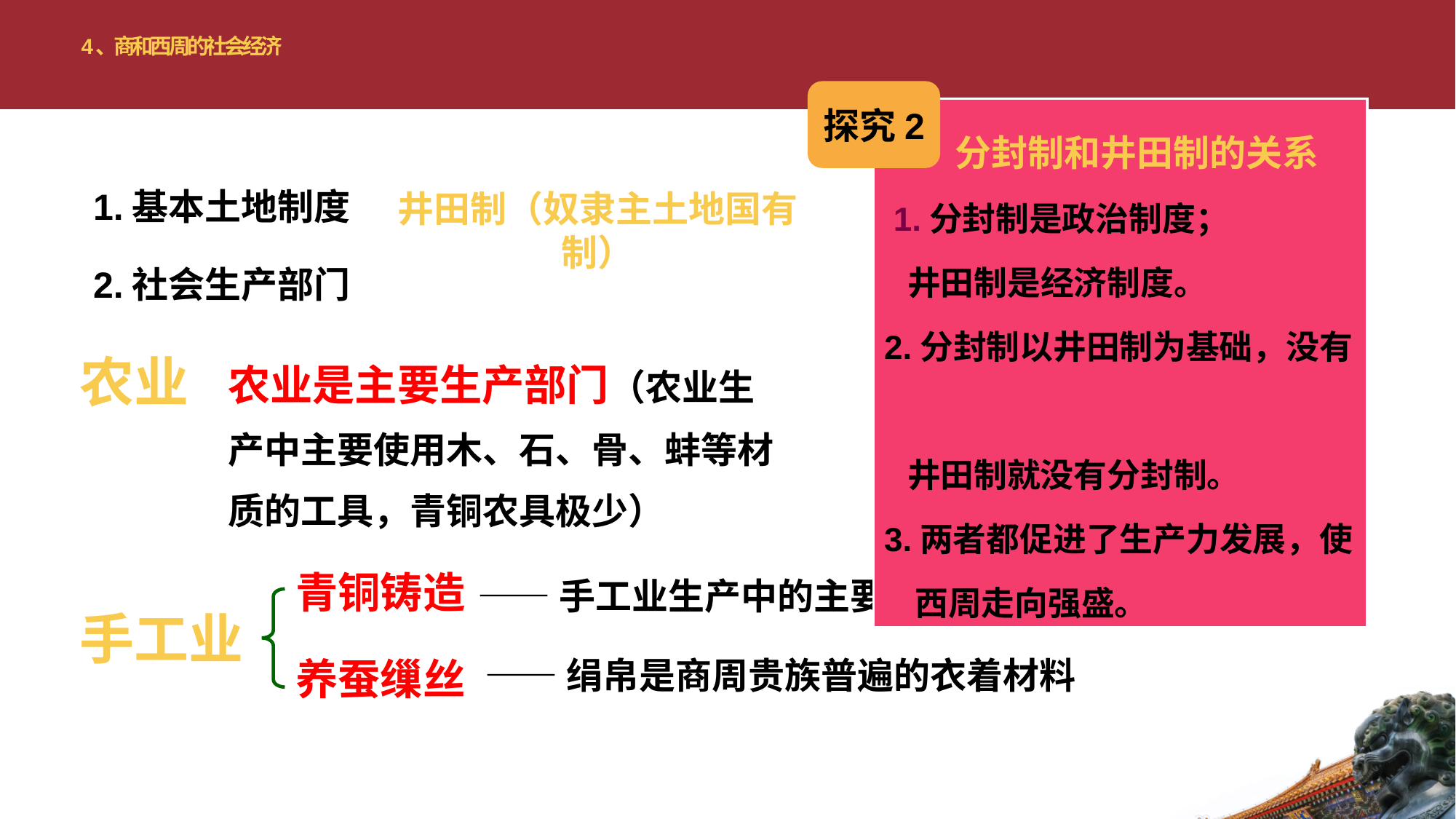

# 4、商和西周的社会经济
探究2
   分封制和井田制的关系
 1.分封制是政治制度；
  井田制是经济制度。
2.分封制以井田制为基础，没有
  井田制就没有分封制。
3.两者都促进了生产力发展，使
   西周走向强盛。

1.基本土地制度
井田制（奴隶主土地国有制）
2.社会生产部门
农业是主要生产部门（农业生产中主要使用木、石、骨、蚌等材质的工具，青铜农具极少）
农业
青铜铸造

养蚕缫丝
——手工业生产中的主要部门
手工业
——绢帛是商周贵族普遍的衣着材料